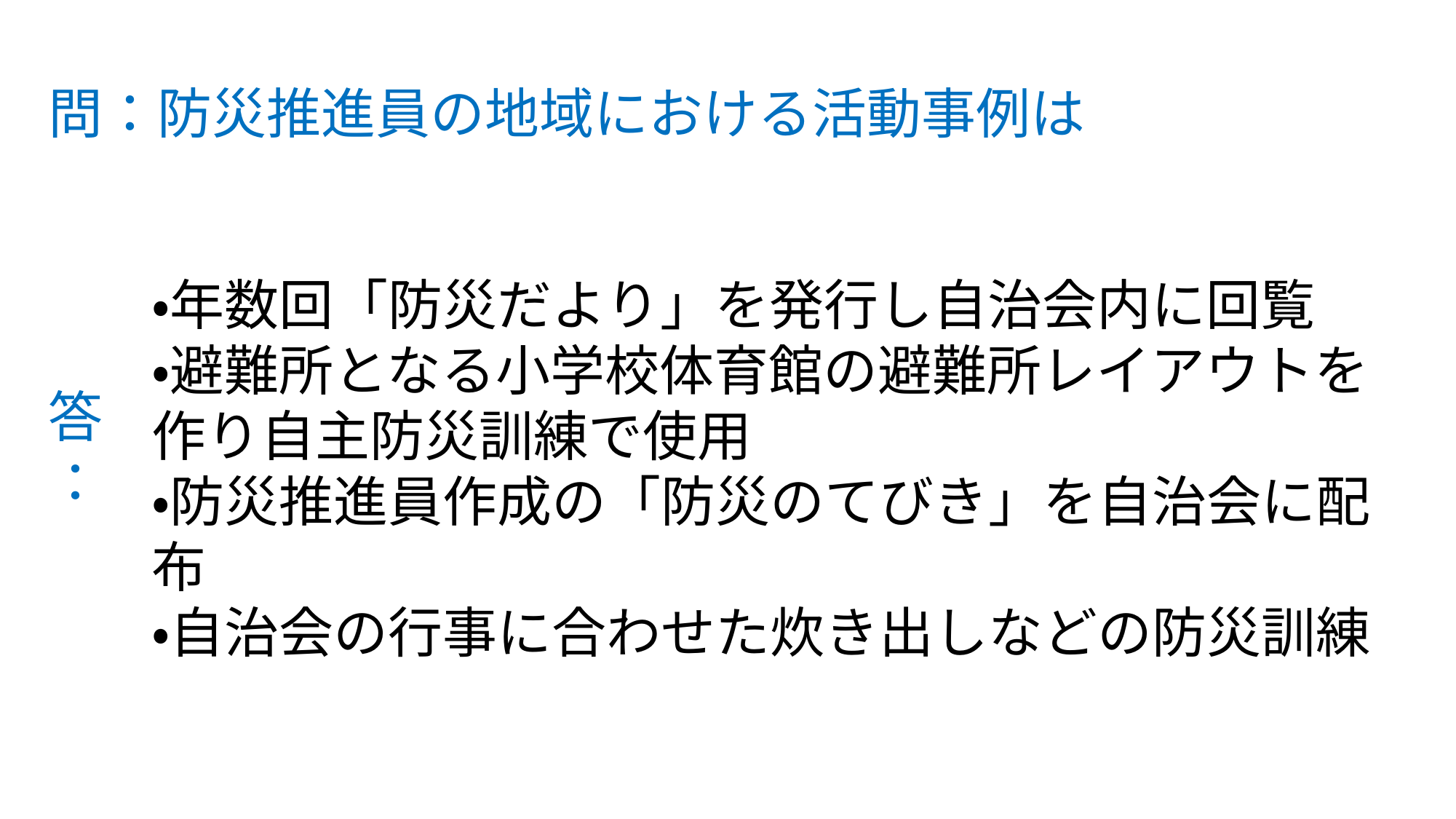

問：防災推進員の地域における活動事例は
・年数回「防災だより」を発行し自治会内に回覧
・避難所となる小学校体育館の避難所レイアウトを作り自主防災訓練で使用
・防災推進員作成の「防災のてびき」を自治会に配布
・自治会の行事に合わせた炊き出しなどの防災訓練
答：